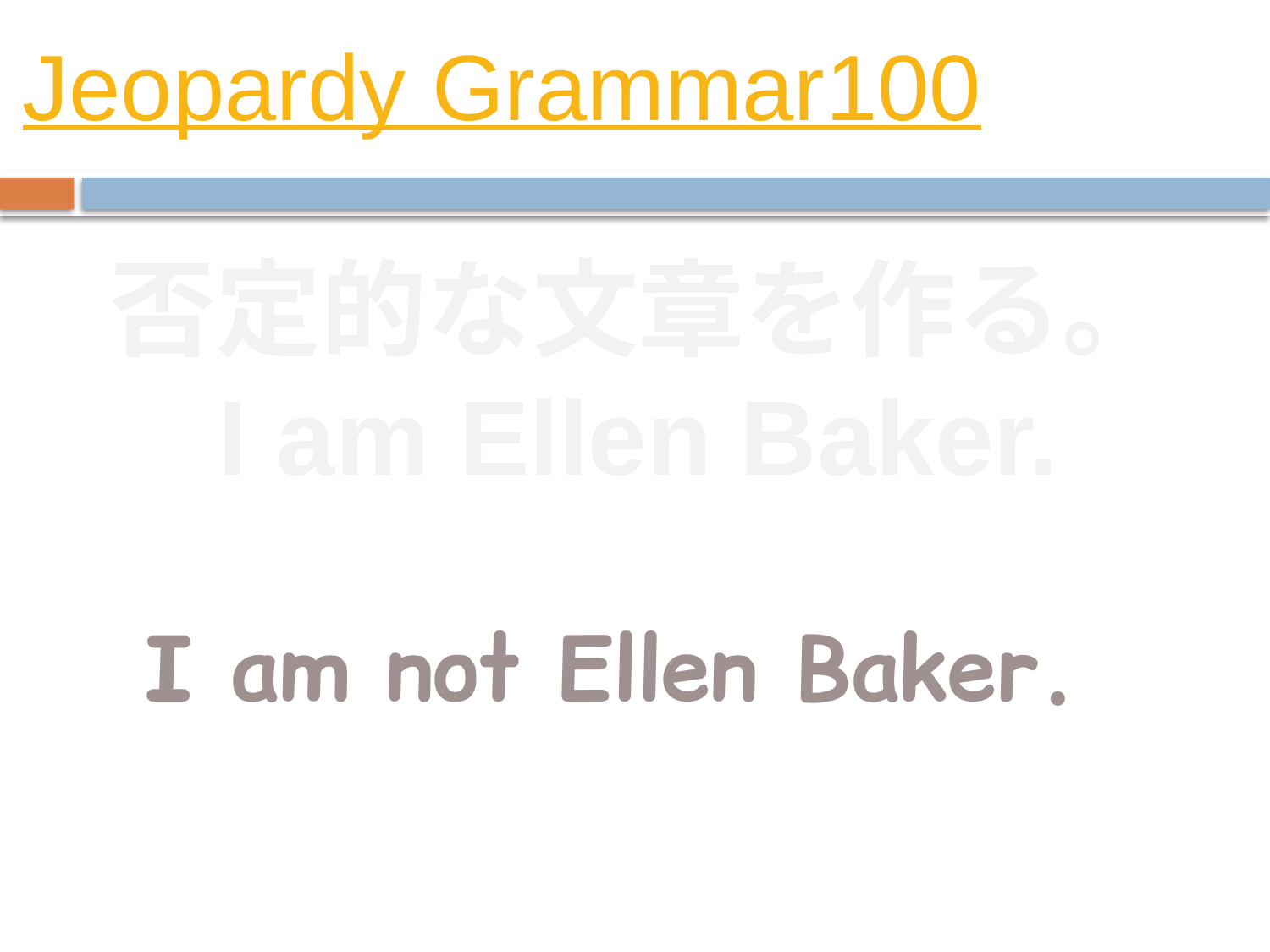

# Jeopardy Grammar100
否定的な文章を作る。
I am Ellen Baker.
I am not Ellen Baker.